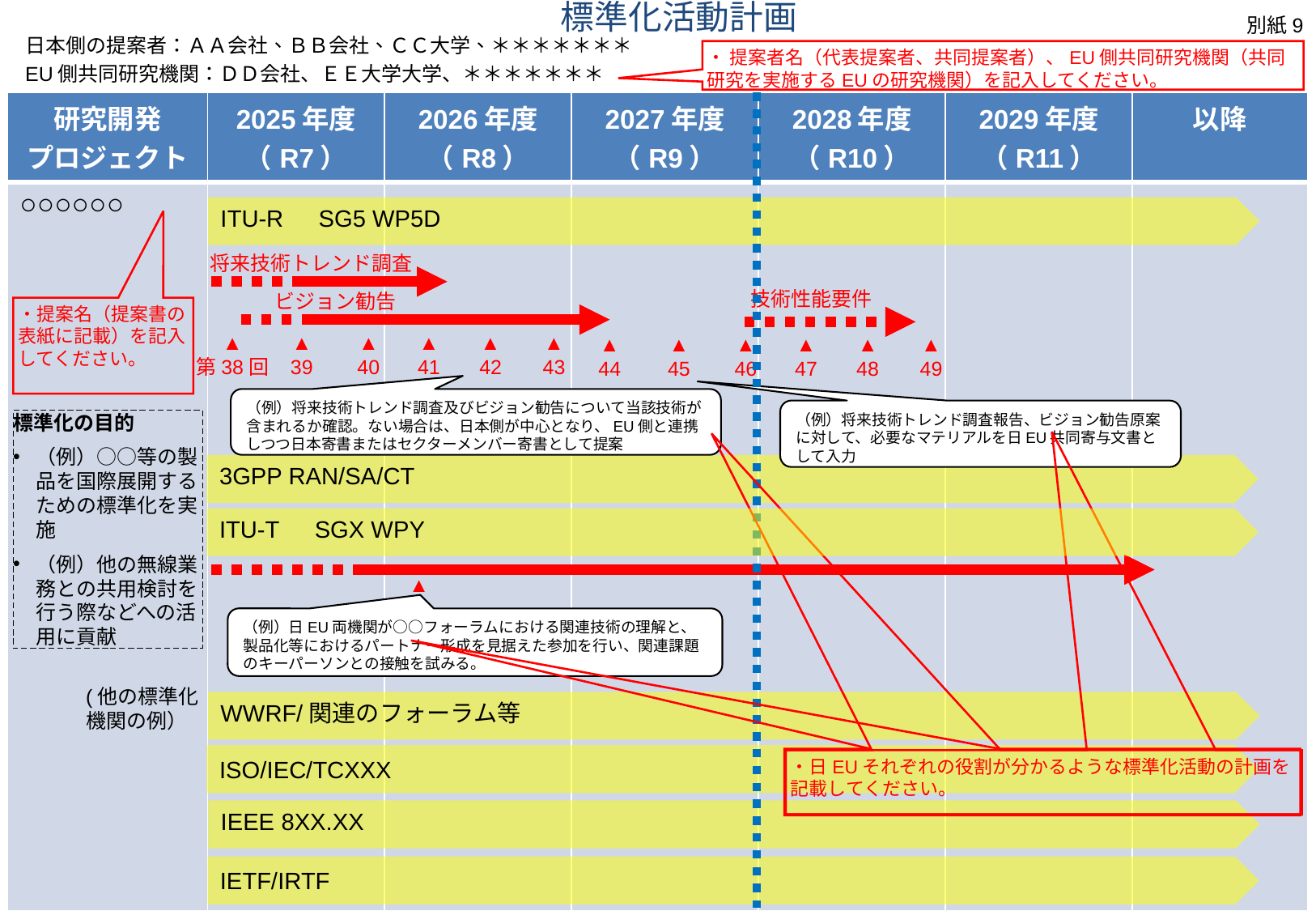

標準化活動計画
別紙9
日本側の提案者：ＡＡ会社、ＢＢ会社、ＣＣ大学、＊＊＊＊＊＊＊
EU側共同研究機関：ＤＤ会社、ＥＥ大学大学、＊＊＊＊＊＊＊
・ 提案者名（代表提案者、共同提案者）、EU側共同研究機関（共同研究を実施するEUの研究機関）を記入してください。
| 研究開発 プロジェクト | 2025年度 （R7） | 2026年度 （R8） | 2027年度 （R9） | 2028年度 （R10） | 2029年度 （R11） | 以降 |
| --- | --- | --- | --- | --- | --- | --- |
| ○○○○○○ |  |  |  |  |  |  |
ITU-R　SG5 WP5D
将来技術トレンド調査
技術性能要件
ビジョン勧告
・提案名（提案書の表紙に記載）を記入してください。
▲
42
▲
43
▲
39
▲
40
▲
41
▲
第38回
▲
48
▲
49
▲
45
▲
46
▲
47
▲
44
（例）将来技術トレンド調査及びビジョン勧告について当該技術が含まれるか確認。ない場合は、日本側が中心となり、EU側と連携しつつ日本寄書またはセクターメンバー寄書として提案
（例）将来技術トレンド調査報告、ビジョン勧告原案に対して、必要なマテリアルを日EU共同寄与文書として入力
標準化の目的
（例）○○等の製品を国際展開するための標準化を実施
（例）他の無線業務との共用検討を行う際などへの活用に貢献
3GPP RAN/SA/CT
ITU-T　SGX WPY
▲
（例）日EU両機関が○○フォーラムにおける関連技術の理解と、製品化等におけるパートナー形成を見据えた参加を行い、関連課題のキーパーソンとの接触を試みる。
(他の標準化機関の例）
WWRF/関連のフォーラム等
ISO/IEC/TCXXX

・日EUそれぞれの役割が分かるような標準化活動の計画を記載してください。

IEEE 8XX.XX
IETF/IRTF
1